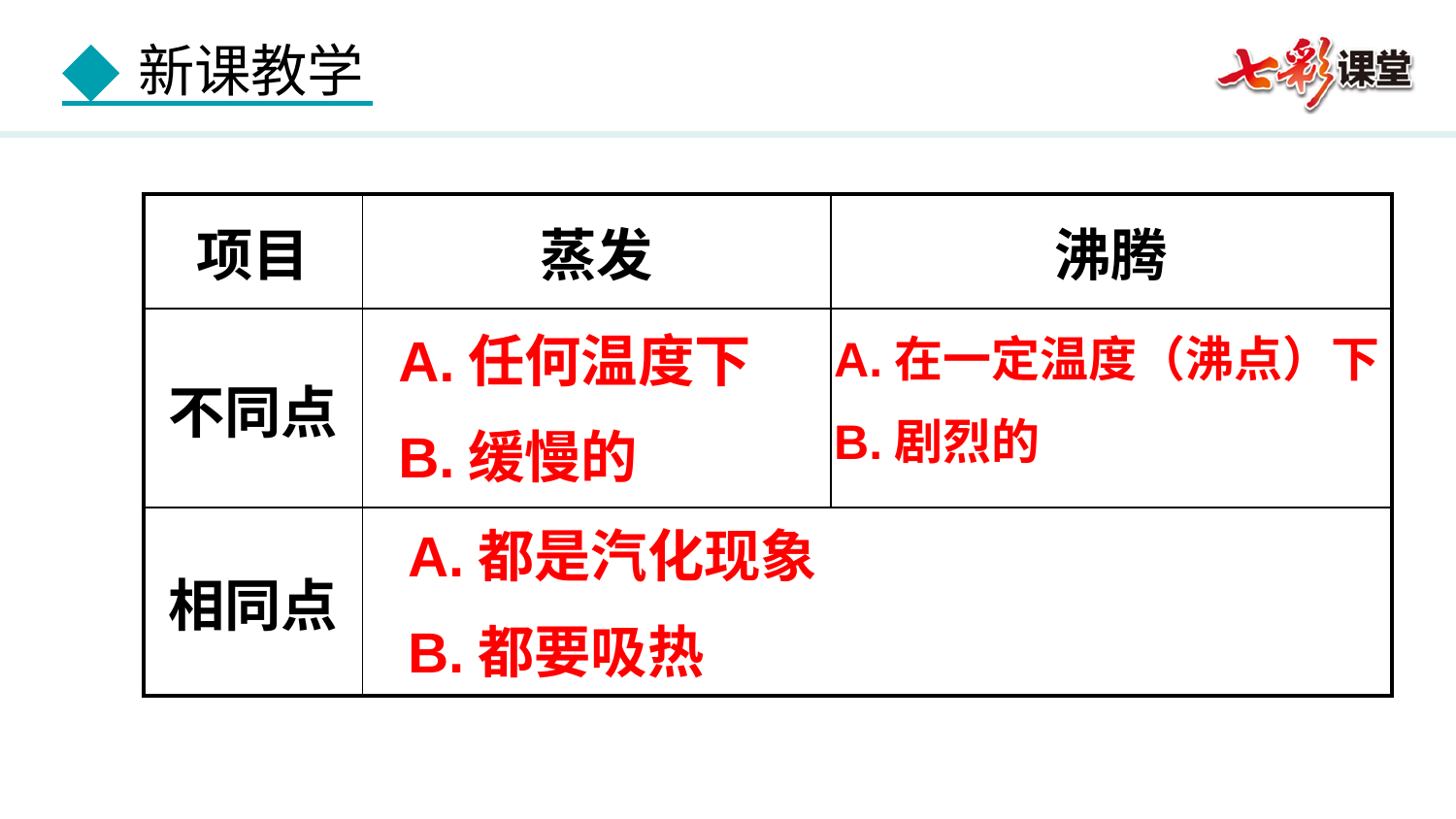

| 项目 | 蒸发 | 沸腾 |
| --- | --- | --- |
| 不同点 |  |  |
| 相同点 |  |  |
A.任何温度下
B.缓慢的
A.在一定温度（沸点）下
B.剧烈的
A.都是汽化现象
B.都要吸热